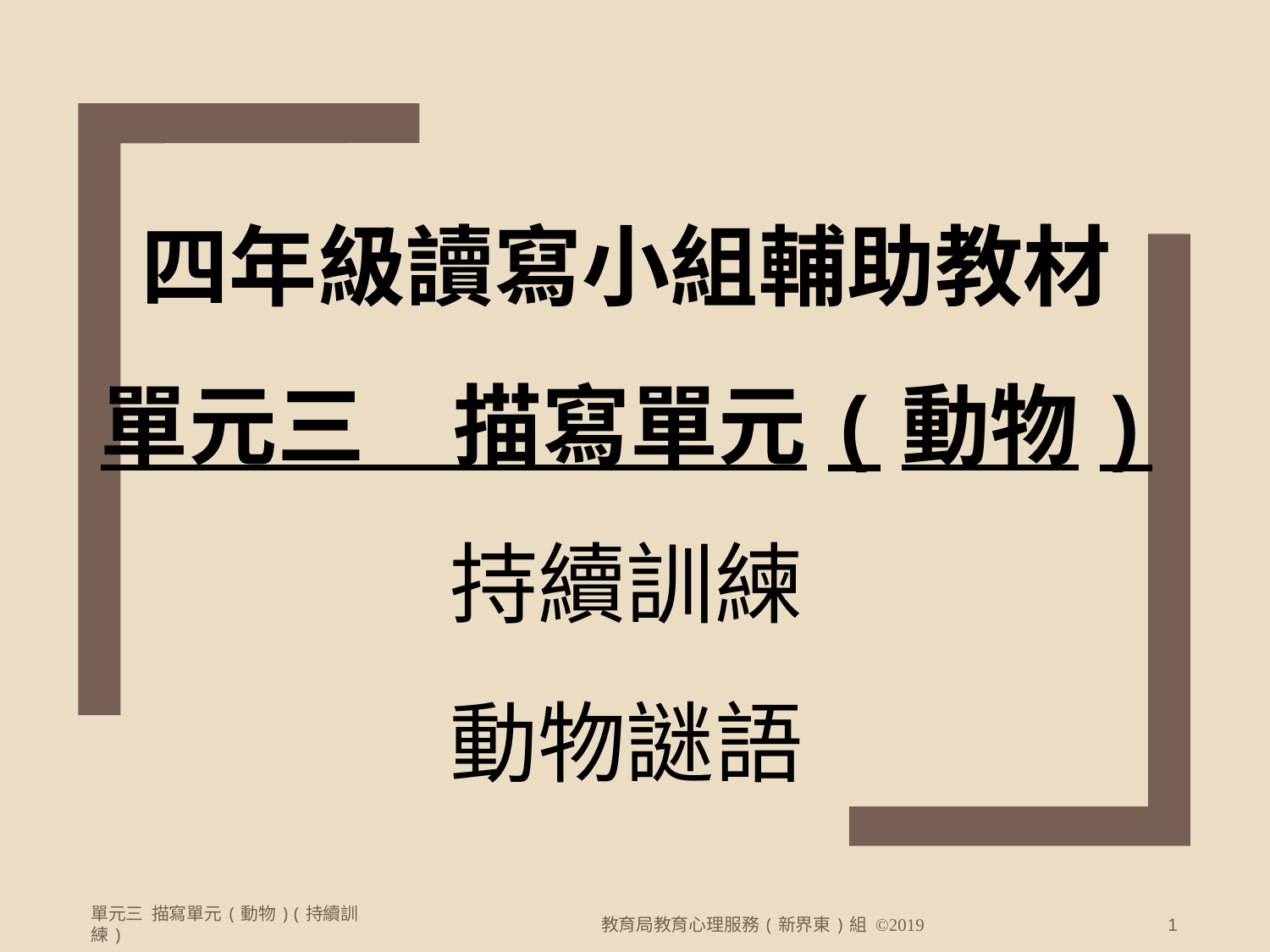

# 四年級讀寫小組輔助教材 單元三　描寫單元(動物) 持續訓練 動物謎語
單元三  描寫單元(動物)(持續訓練)
教育局教育心理服務(新界東)組 ©2019
1